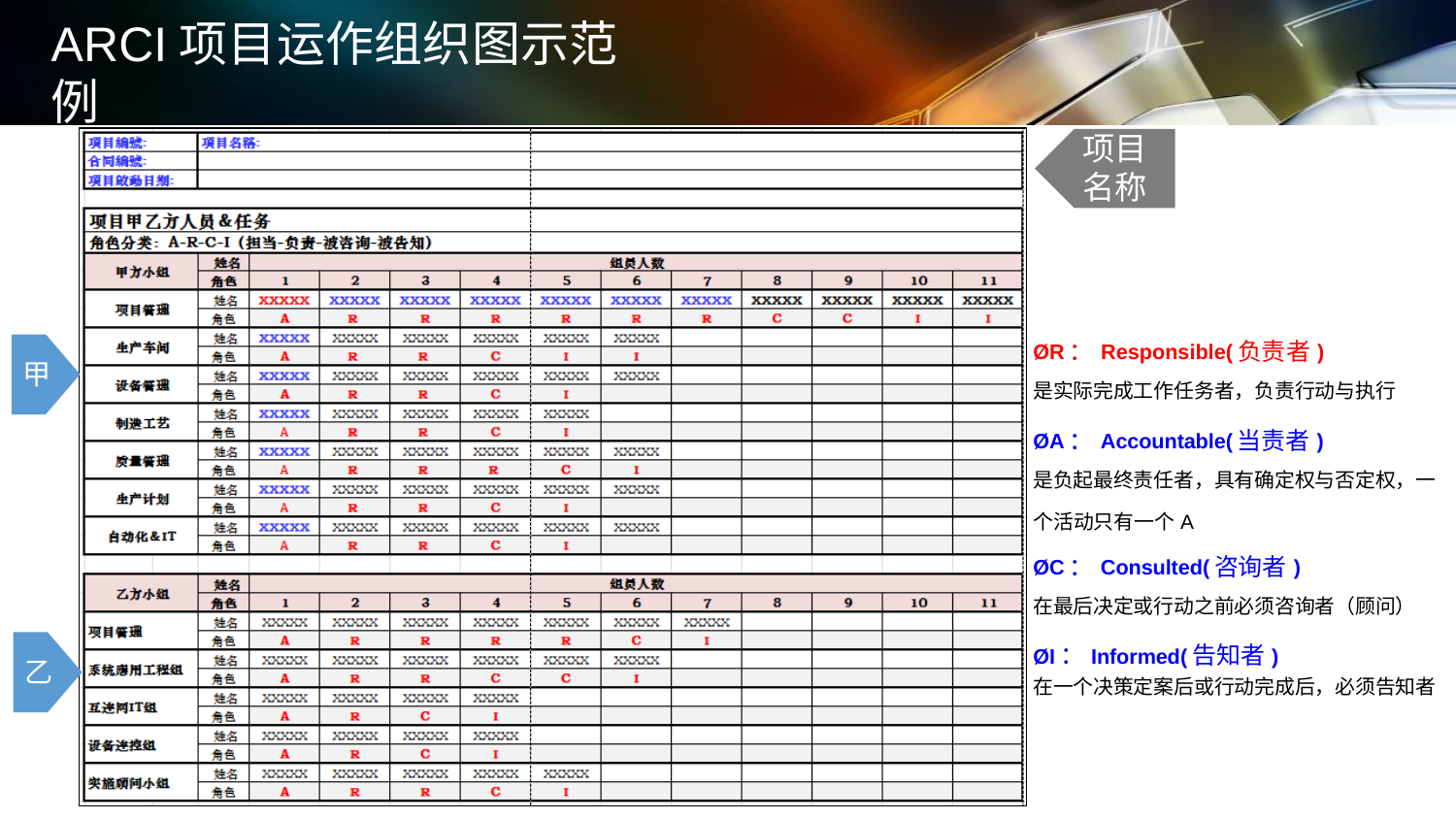

# ARCI项目运作组织图示范例
项目 名称

| ØR：Responsible(负责者) |
| --- |
| 是实际完成工作任务者，负责行动与执行 |
| ØA：Accountable(当责者) |
| 是负起最终责任者，具有确定权与否定权，一 个活动只有一个A |
| ØC：Consulted(咨询者) |
| 在最后决定或行动之前必须咨询者（顾问） |
| ØI：Informed(告知者) |
| 在一个决策定案后或行动完成后，必须告知者 |

甲

乙